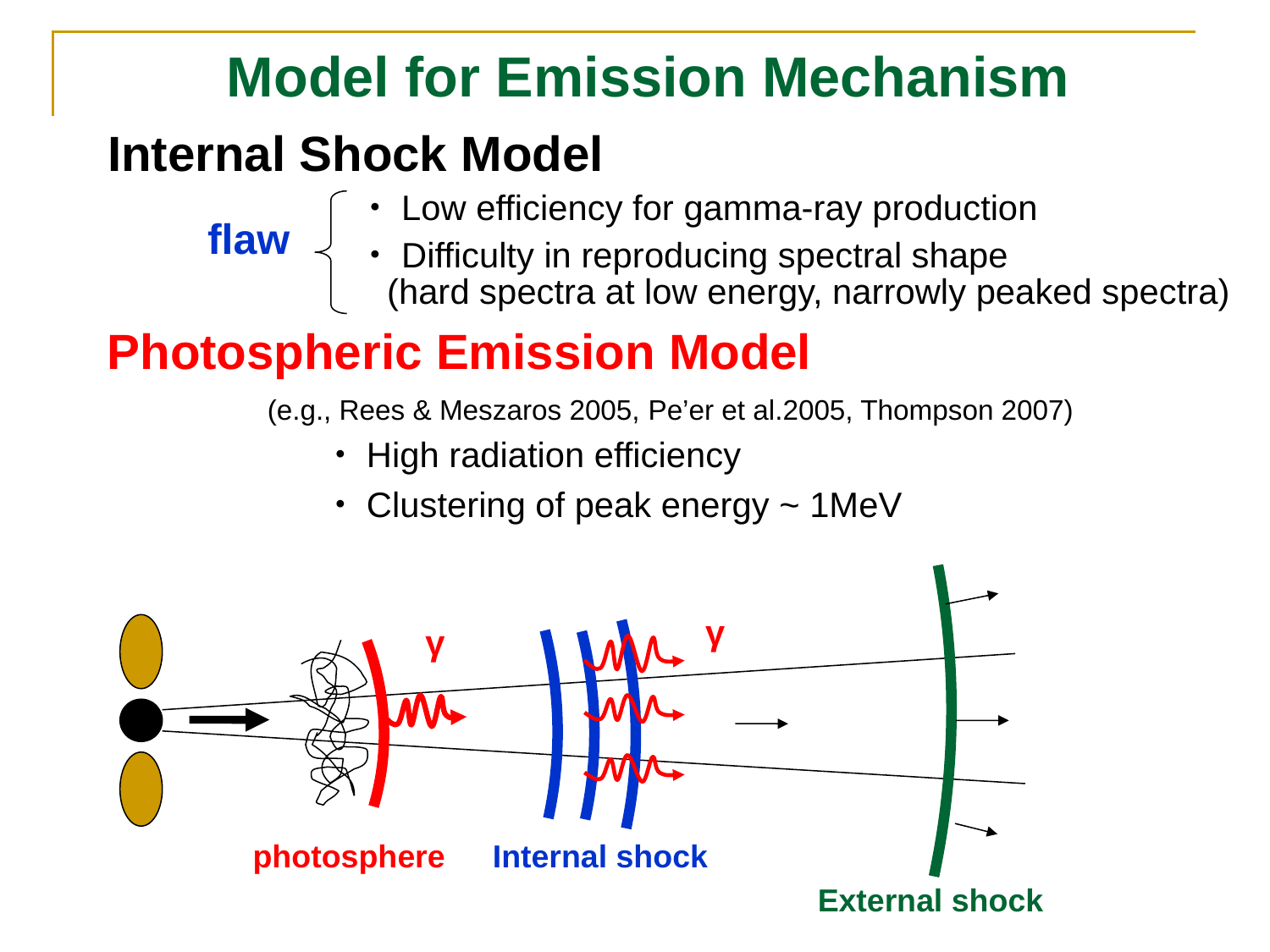

Model for Emission Mechanism

Internal Shock Model
・Low efficiency for gamma-ray production

flaw
・Difficulty in reproducing spectral shape
  (hard spectra at low energy, narrowly peaked spectra)
Photospheric Emission Model
(e.g., Rees & Meszaros 2005, Pe’er et al.2005, Thompson 2007)

・High radiation efficiency
・Clustering of peak energy ~ 1MeV

γ

γ

photosphere
Internal shock

External shock